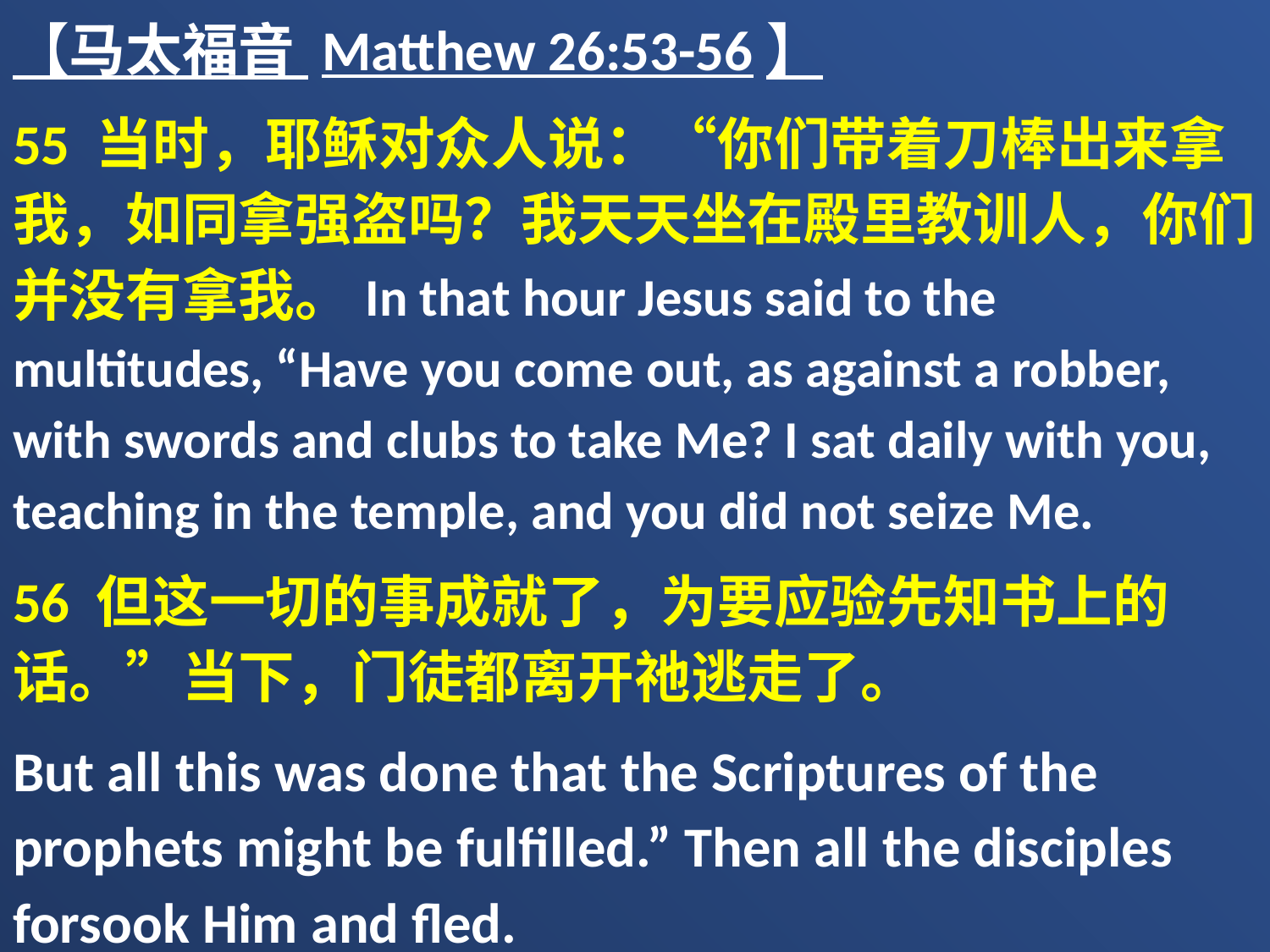

【马太福音 Matthew 26:53-56】
55 当时，耶稣对众人说：“你们带着刀棒出来拿我，如同拿强盗吗？我天天坐在殿里教训人，你们并没有拿我。In that hour Jesus said to the multitudes, “Have you come out, as against a robber, with swords and clubs to take Me? I sat daily with you, teaching in the temple, and you did not seize Me.
56 但这一切的事成就了，为要应验先知书上的话。”当下，门徒都离开祂逃走了。
But all this was done that the Scriptures of the prophets might be fulfilled.” Then all the disciples forsook Him and fled.